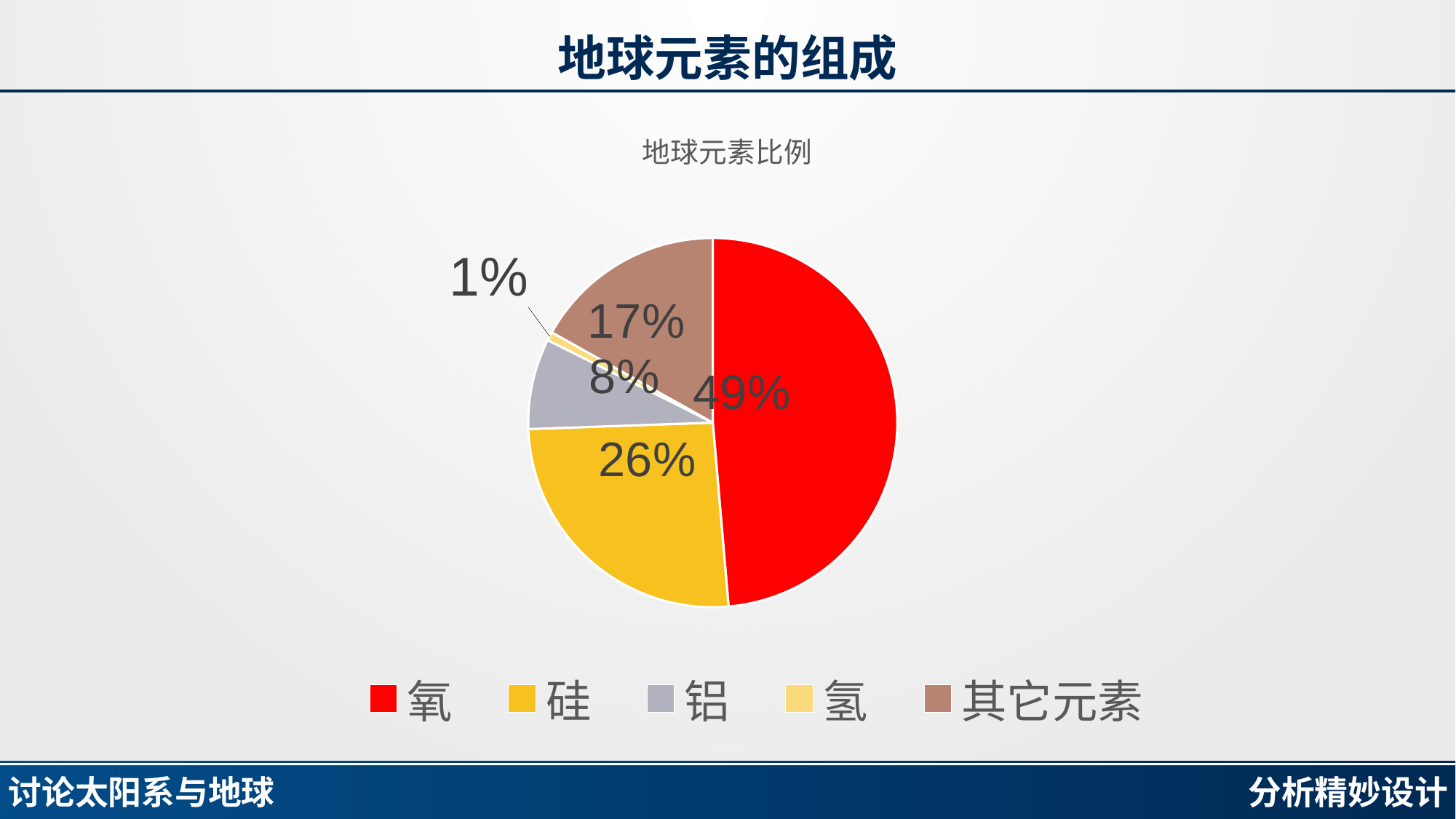

# 地球元素的组成

### Chart:

| Category | 地球元素比例 |
|---|---|
| 氧 | 0.49 |
| 硅 | 0.26 |
| 铝 | 0.08 |
| 氢 | 0.0076 |
| 其它元素 | 0.17 |